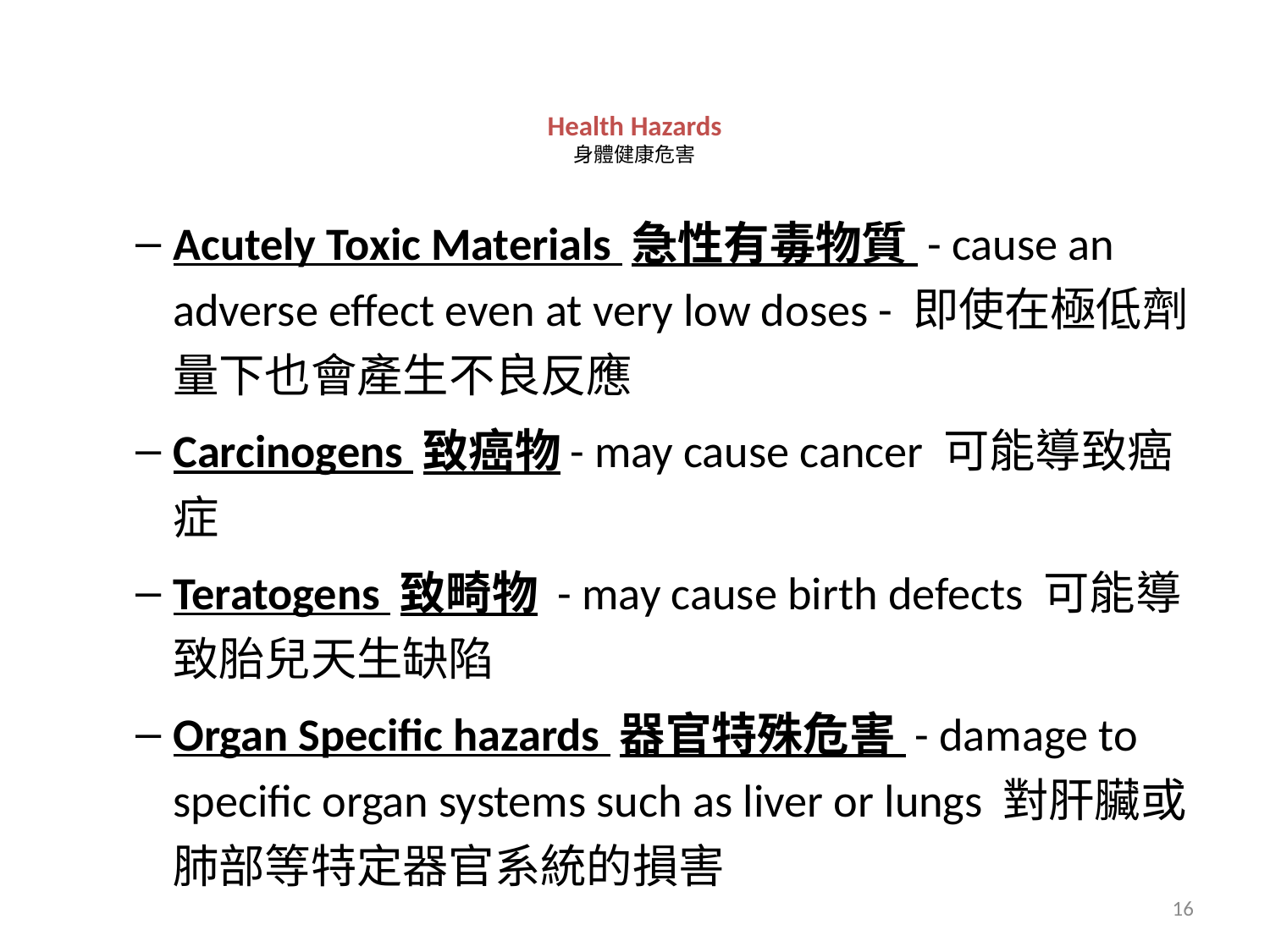

# Health Hazards 身體健康危害
Acutely Toxic Materials 急性有毒物質 - cause an adverse effect even at very low doses - 即使在極低劑量下也會產生不良反應
Carcinogens 致癌物- may cause cancer 可能導致癌症
Teratogens 致畸物 - may cause birth defects 可能導致胎兒天生缺陷
Organ Specific hazards 器官特殊危害 - damage to specific organ systems such as liver or lungs 對肝臟或肺部等特定器官系統的損害

16